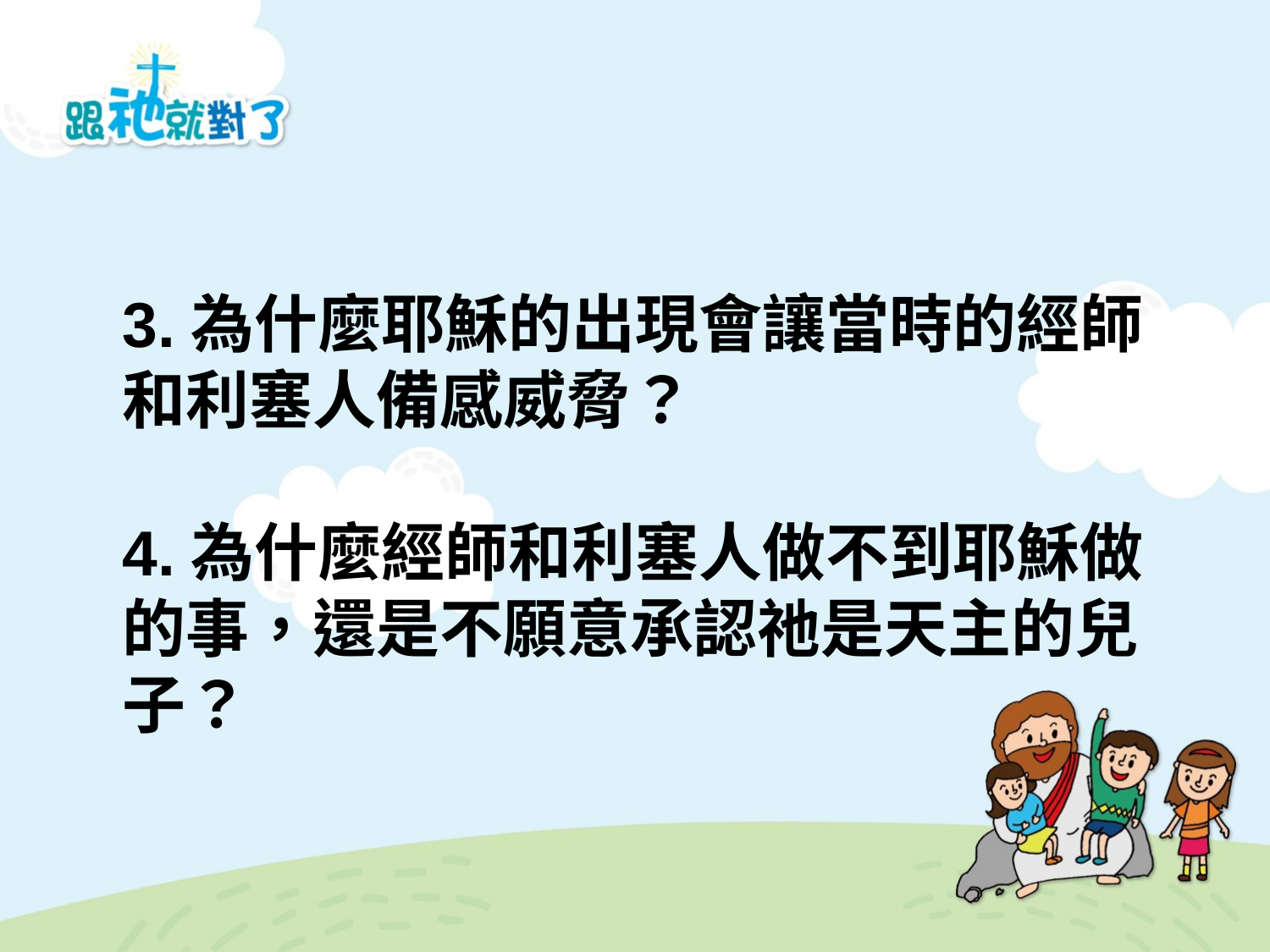

3.為什麼耶穌的出現會讓當時的經師和利塞人備感威脅？

4.為什麼經師和利塞人做不到耶穌做的事，還是不願意承認祂是天主的兒子？